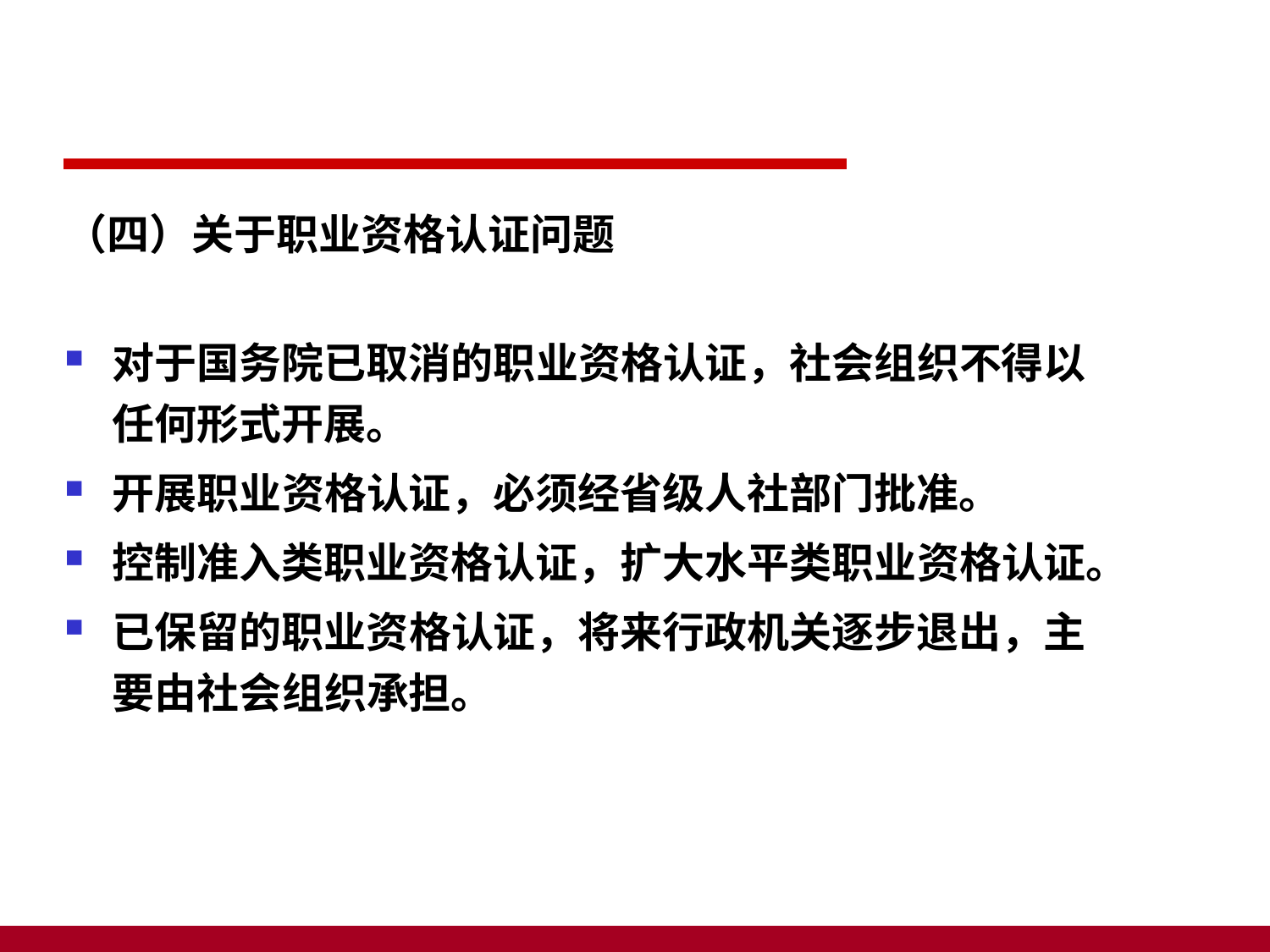

（四）关于职业资格认证问题

对于国务院已取消的职业资格认证，社会组织不得以任何形式开展。
开展职业资格认证，必须经省级人社部门批准。
控制准入类职业资格认证，扩大水平类职业资格认证。
已保留的职业资格认证，将来行政机关逐步退出，主要由社会组织承担。